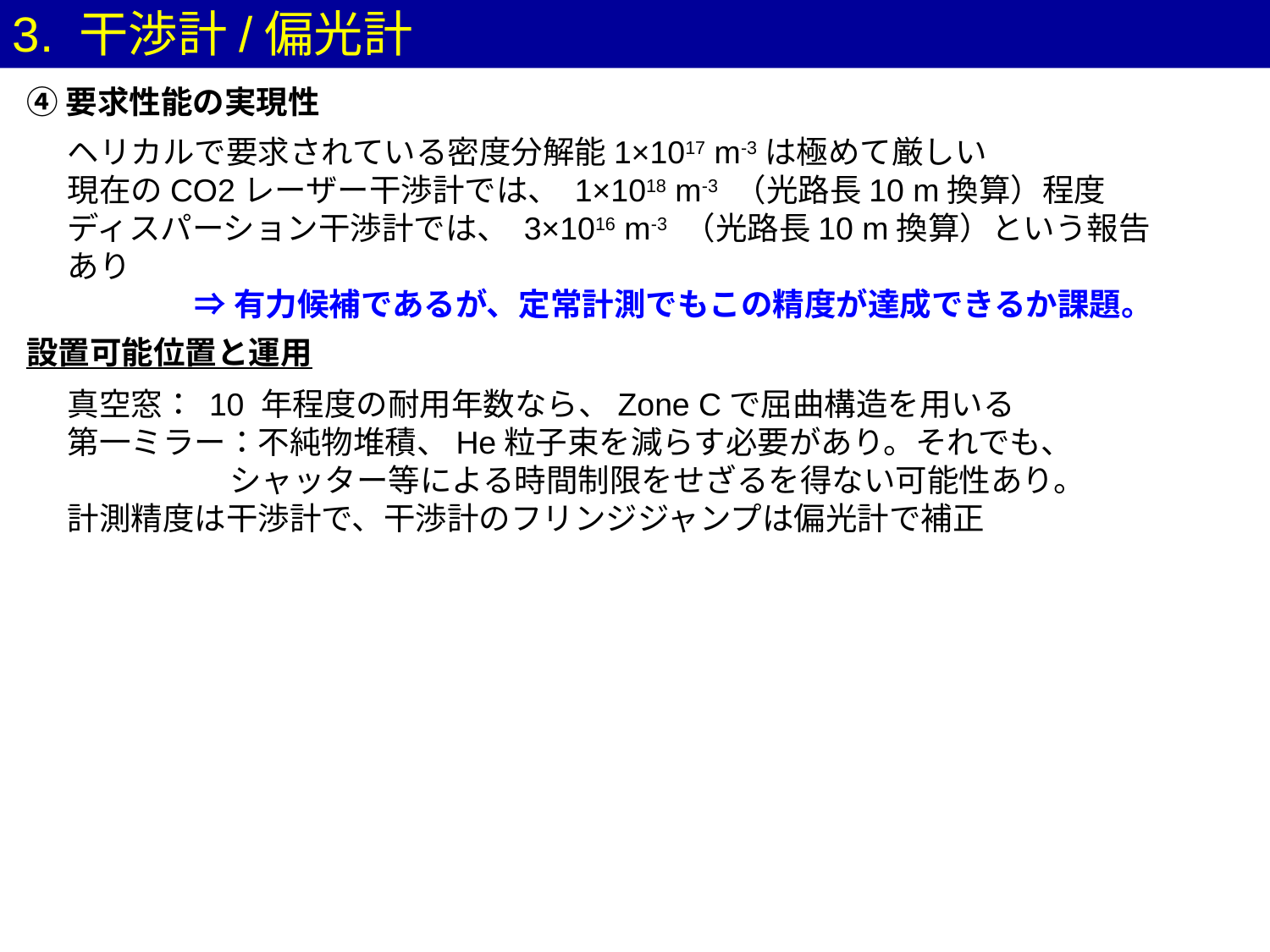

3. 干渉計/偏光計
④要求性能の実現性
ヘリカルで要求されている密度分解能1×1017 m-3は極めて厳しい
現在のCO2レーザー干渉計では、 1×1018 m-3 （光路長10 m換算）程度
ディスパーション干渉計では、 3×1016 m-3 （光路長10 m換算）という報告あり
	⇒有力候補であるが、定常計測でもこの精度が達成できるか課題。
設置可能位置と運用
真空窓： 10 年程度の耐用年数なら、Zone Cで屈曲構造を用いる
第一ミラー：不純物堆積、He粒子束を減らす必要があり。それでも、シャッター等による時間制限をせざるを得ない可能性あり。
計測精度は干渉計で、干渉計のフリンジジャンプは偏光計で補正